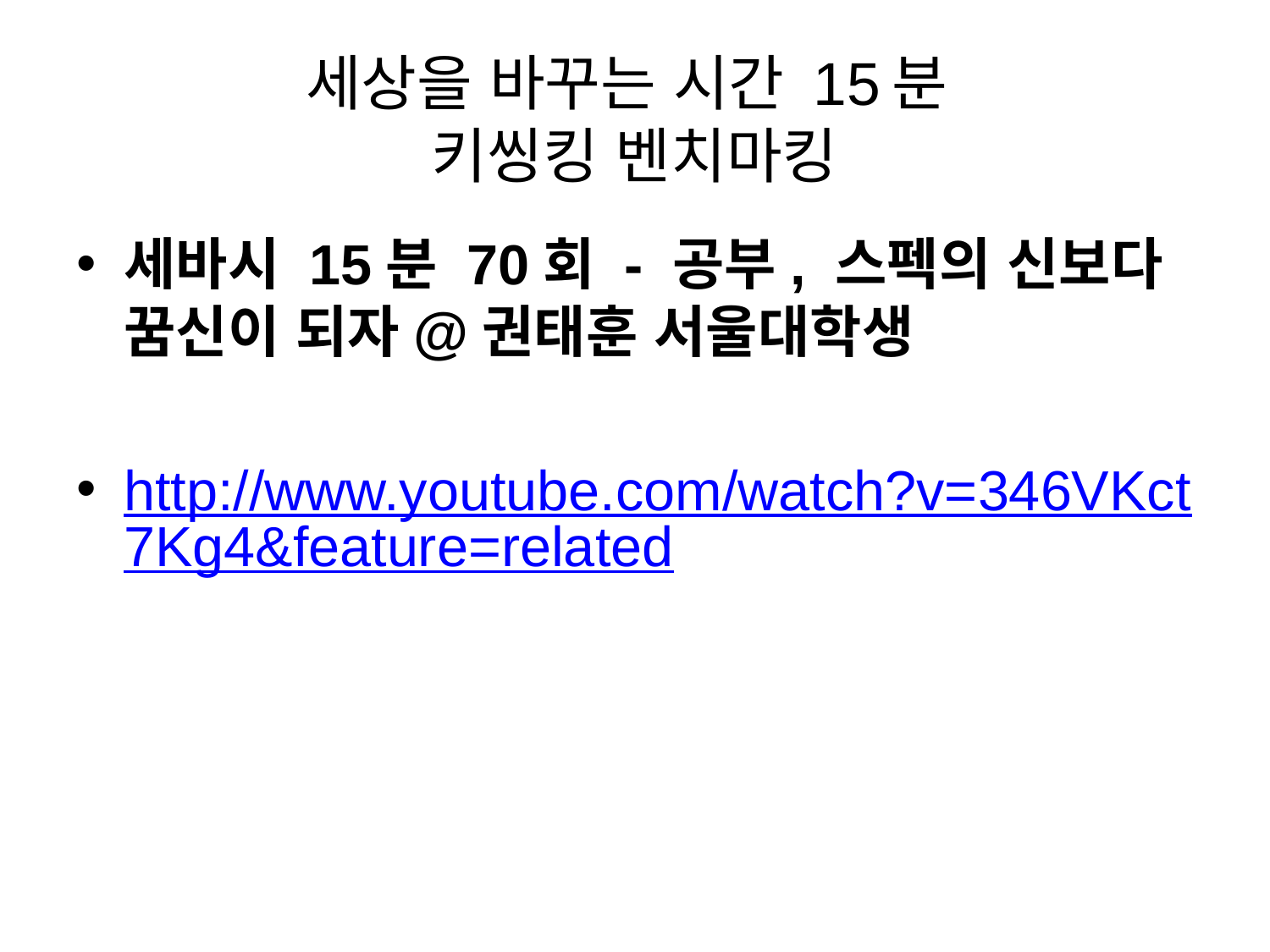

# 세상을 바꾸는 시간 15분 키씽킹 벤치마킹
세바시 15분 70회 - 공부, 스펙의 신보다 꿈신이 되자@권태훈 서울대학생

http://www.youtube.com/watch?v=346VKct7Kg4&feature=related